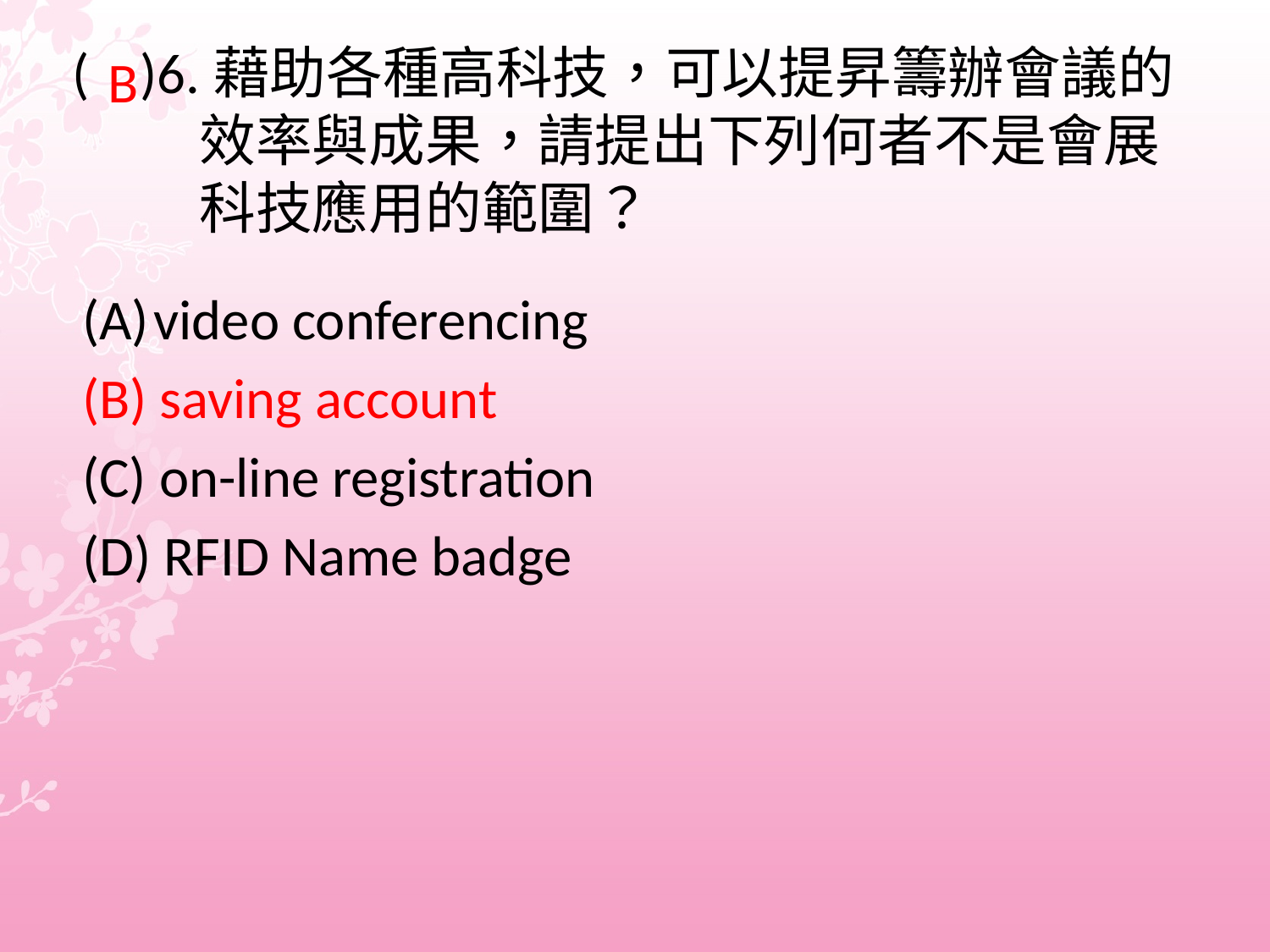

B

video conferencing
(B) saving account
(C) on-line registration
(D) RFID Name badge
# (    )6.藉助各種高科技，可以提昇籌辦會議的 效率與成果，請提出下列何者不是會展 科技應用的範圍？